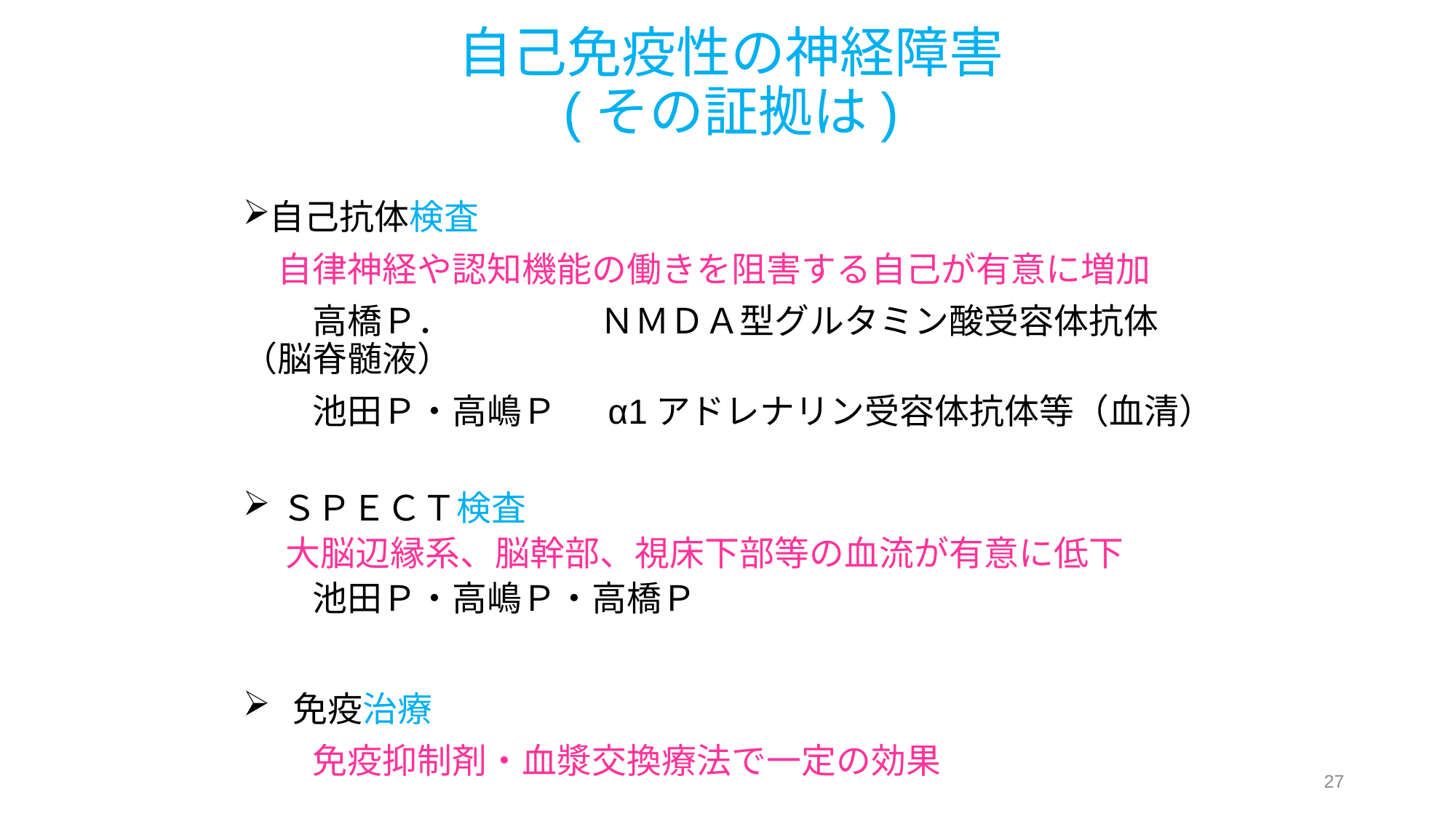

# 自己免疫性の神経障害 (その証拠は)
自己抗体検査
　自律神経や認知機能の働きを阻害する自己が有意に増加
　　高橋Ｐ．　　　　 ＮＭＤＡ型グルタミン酸受容体抗体　（脳脊髄液）
　　池田Ｐ・高嶋Ｐ　 α1アドレナリン受容体抗体等（血清）

ＳＰＥＣＴ検査
　 大脳辺縁系、脳幹部、視床下部等の血流が有意に低下
　　池田Ｐ・高嶋Ｐ・高橋Ｐ

  免疫治療
　　免疫抑制剤・血漿交換療法で一定の効果
27